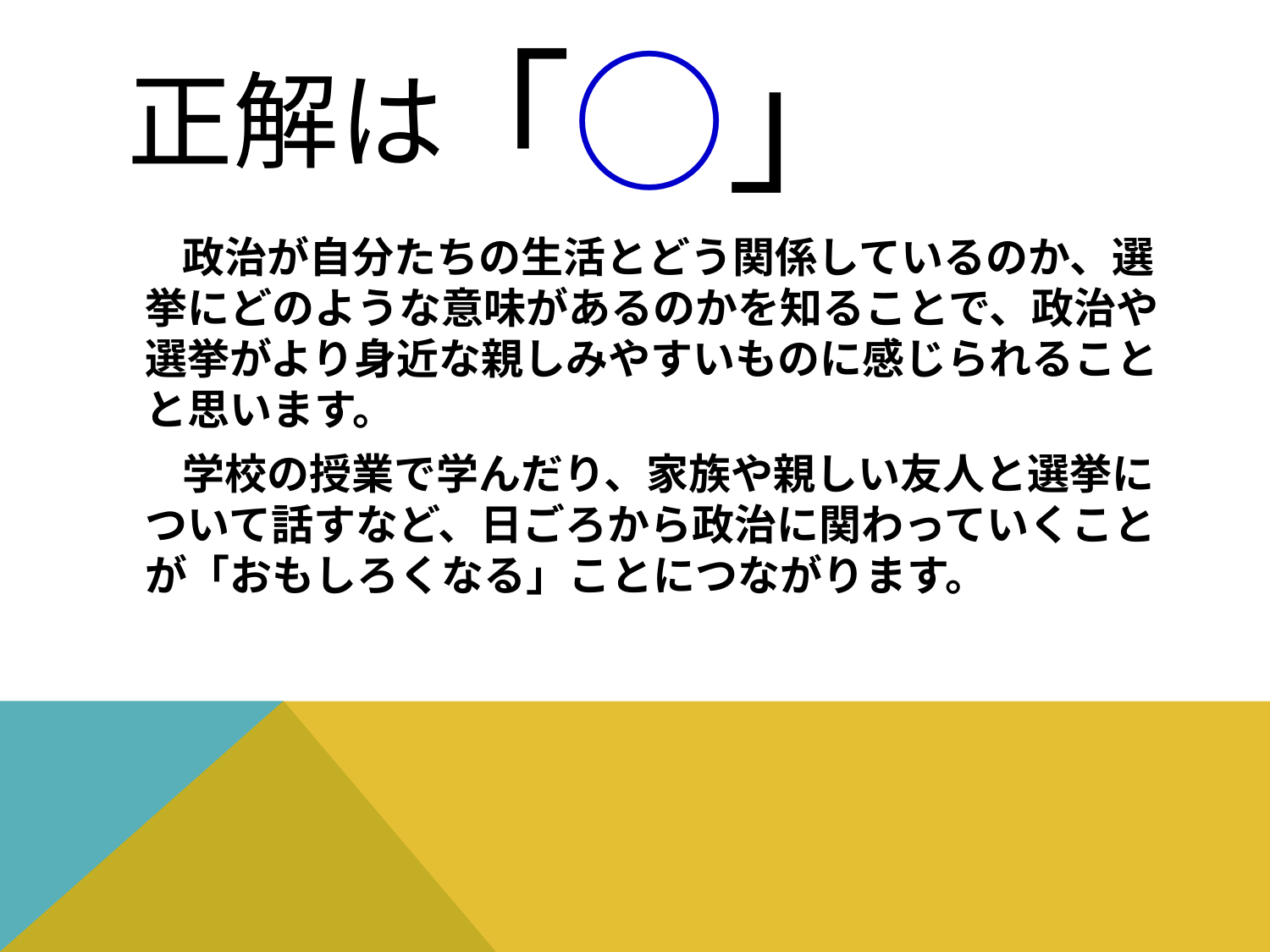

# 正解は
「○」

　　政治が自分たちの生活とどう関係しているのか、選挙にどのような意味があるのかを知ることで、政治や選挙がより身近な親しみやすいものに感じられることと思います。
　　学校の授業で学んだり、家族や親しい友人と選挙について話すなど、日ごろから政治に関わっていくことが「おもしろくなる」ことにつながります。